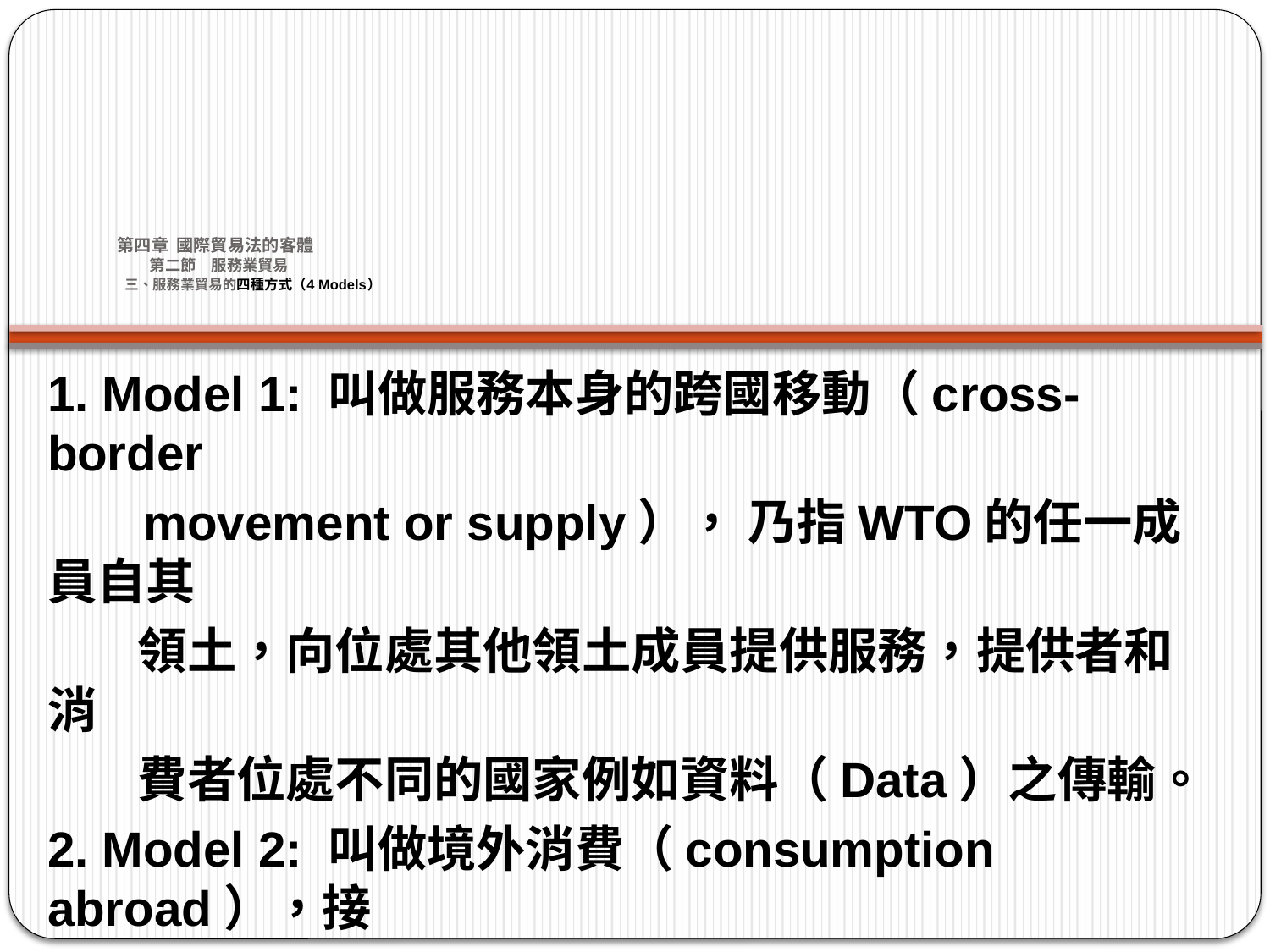

# 第四章  國際貿易法的客體 第二節　服務業貿易 三、服務業貿易的四種方式（4 Models）
1. Model 1: 叫做服務本身的跨國移動（cross-border
       movement or supply）， 乃指WTO的任一成員自其
       領土，向位處其他領土成員提供服務，提供者和消
       費者位處不同的國家例如資料（Data）之傳輸。
2. Model 2: 叫做境外消費（consumption abroad），接
       受服務的消費者為了接受該服務為目的所為之跨國
       活動，例如觀光團到他國接受導遊等之安排服務。
       提供者不必跨國移動。